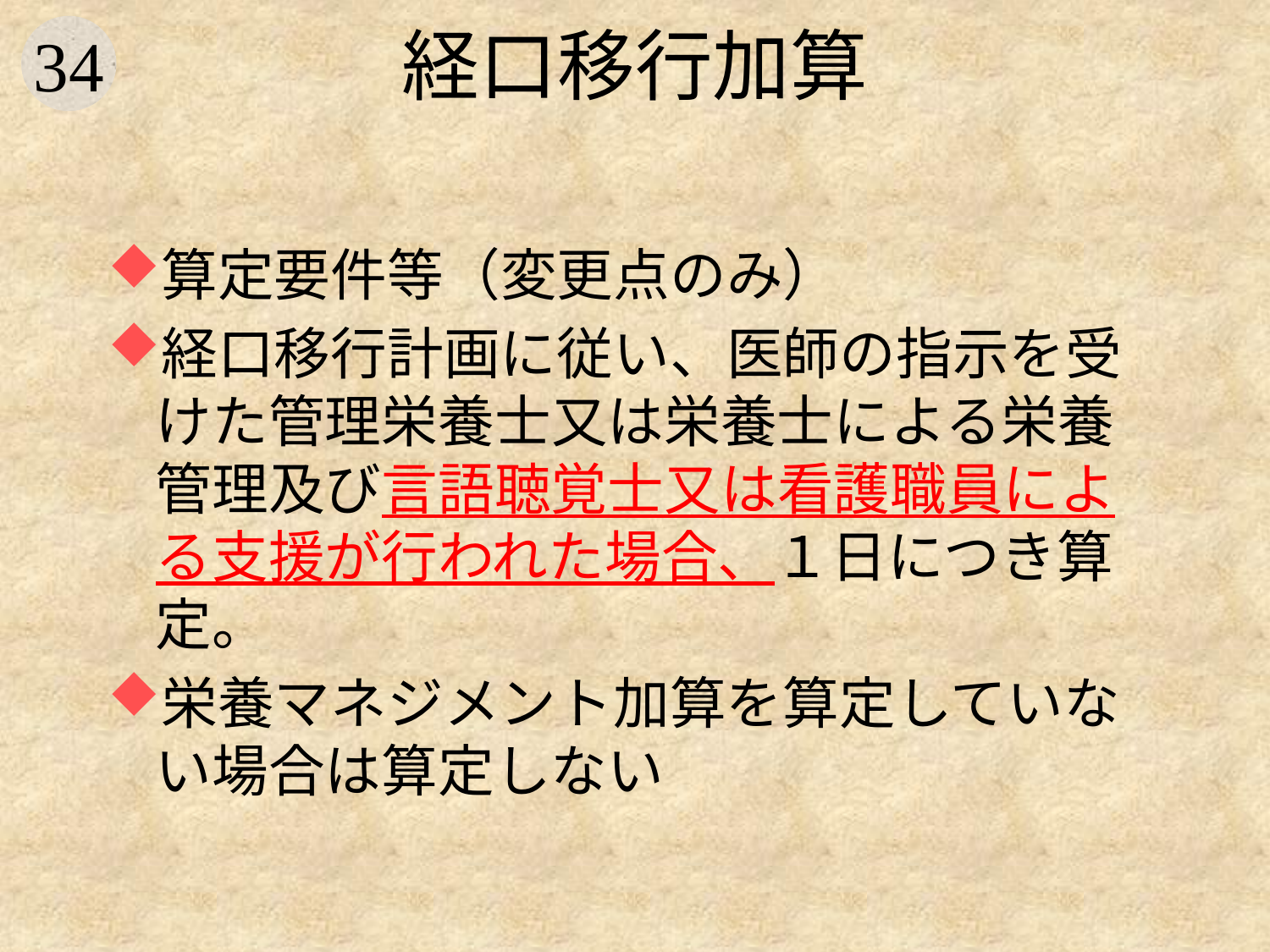

# 経口移行加算
算定要件等（変更点のみ）
経口移行計画に従い、医師の指示を受けた管理栄養士又は栄養士による栄養管理及び言語聴覚士又は看護職員による支援が行われた場合、１日につき算定。
栄養マネジメント加算を算定していない場合は算定しない